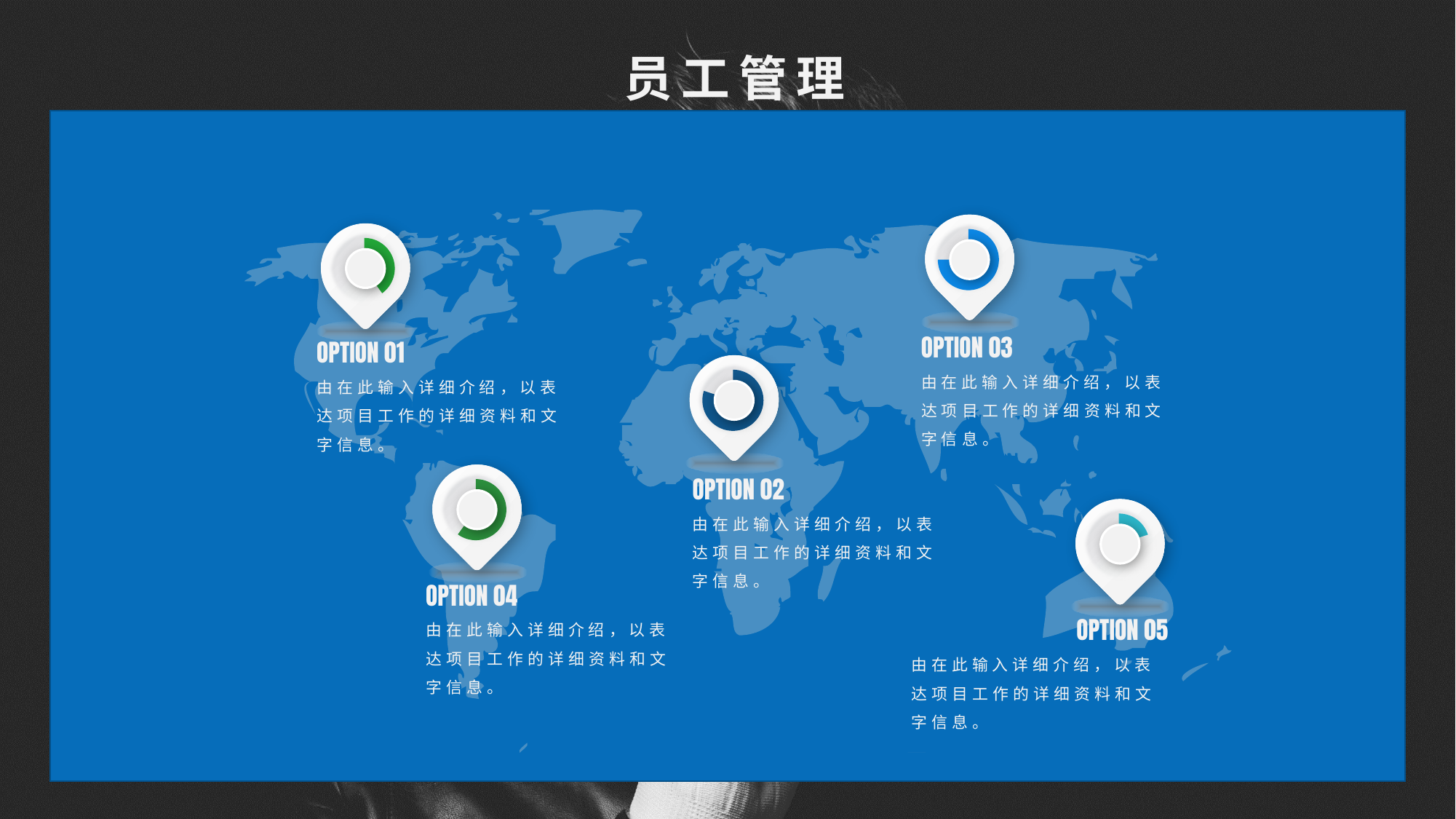

员工管理

%

%

### Chart

| Category | 销售额 |
|---|---|
| 第一季度 | 0.75 |
| 第二季度 | 0.25 |

### Chart

| Category | 销售额 |
|---|---|
| 第一季度 | 0.4 |
| 第二季度 | 0.6 |

OPTION 03
由在此输入详细介绍，以表达项目工作的详细资料和文字信息。
OPTION 01
由在此输入详细介绍，以表达项目工作的详细资料和文字信息。
%

### Chart

| Category | 销售额 |
|---|---|
| 第一季度 | 0.8 |
| 第二季度 | 0.2 |
%

OPTION 02
由在此输入详细介绍，以表达项目工作的详细资料和文字信息。

### Chart

| Category | 销售额 |
|---|---|
| 第一季度 | 0.6 |
| 第二季度 | 0.4 |
%

### Chart

| Category | 销售额 |
|---|---|
| 第一季度 | 0.2 |
| 第二季度 | 0.8 |
OPTION 04
由在此输入详细介绍，以表达项目工作的详细资料和文字信息。
OPTION 05
由在此输入详细介绍，以表达项目工作的详细资料和文字信息。